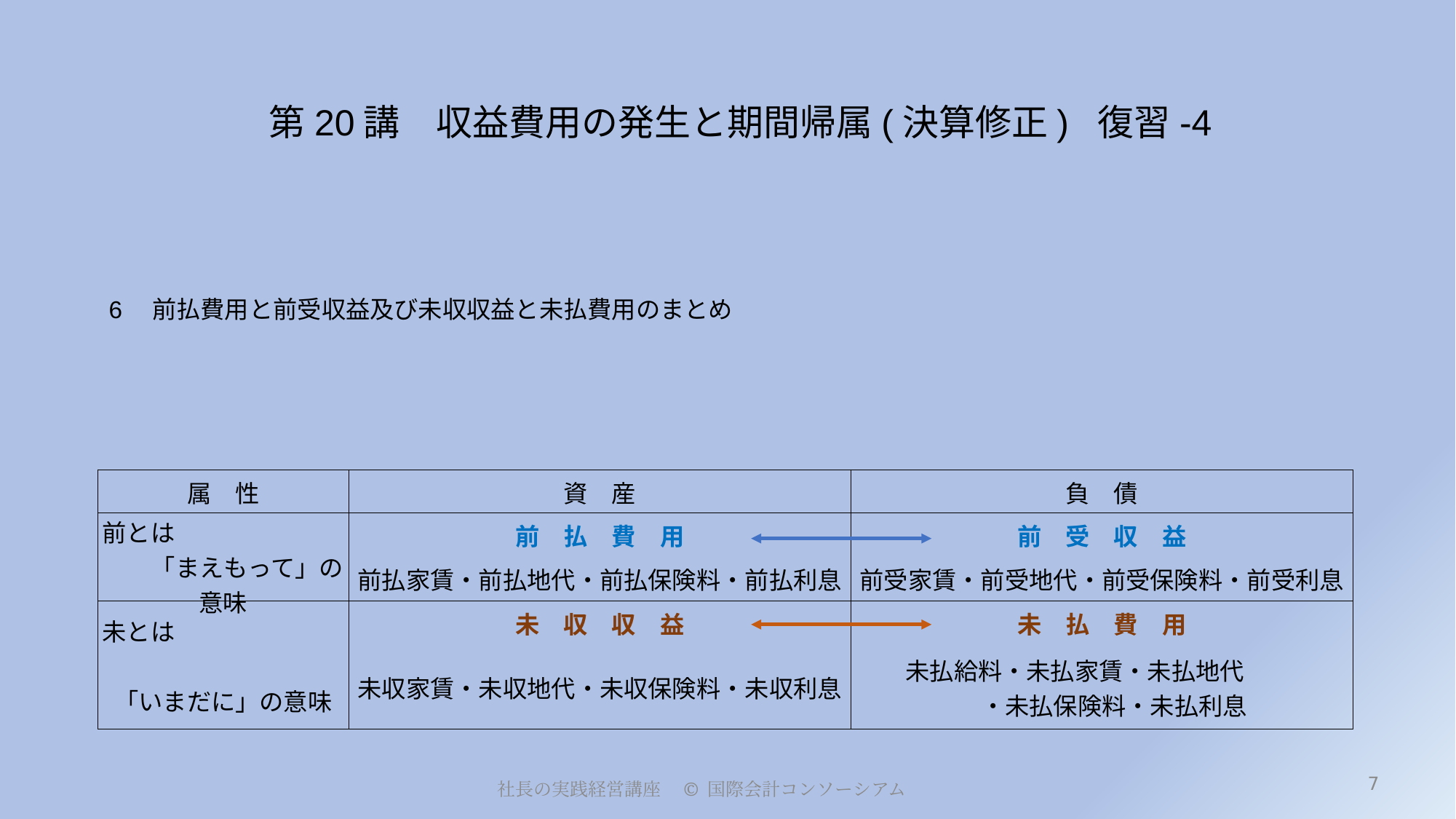

# 第20講　収益費用の発生と期間帰属(決算修正)  復習-4
6　前払費用と前受収益及び未収収益と未払費用のまとめ
| 属　性 | 資　産 | 負　債 |
| --- | --- | --- |
| 前とは　　　　　　　　　「まえもって」の意味 | 前　払　費　用 | 前　受　収　益 |
|  | 前払家賃・前払地代・前払保険料・前払利息 | 前受家賃・前受地代・前受保険料・前受利息 |
| 未とは　　　　　　　　　　　　　　　　　「いまだに」の意味 | 未　収　収　益 | 未　払　費　用 |
|  | 未収家賃・未収地代・未収保険料・未収利息 | 未払給料・未払家賃・未払地代 　　 　・未払保険料・未払利息 |
7
社長の実践経営講座　© 国際会計コンソーシアム